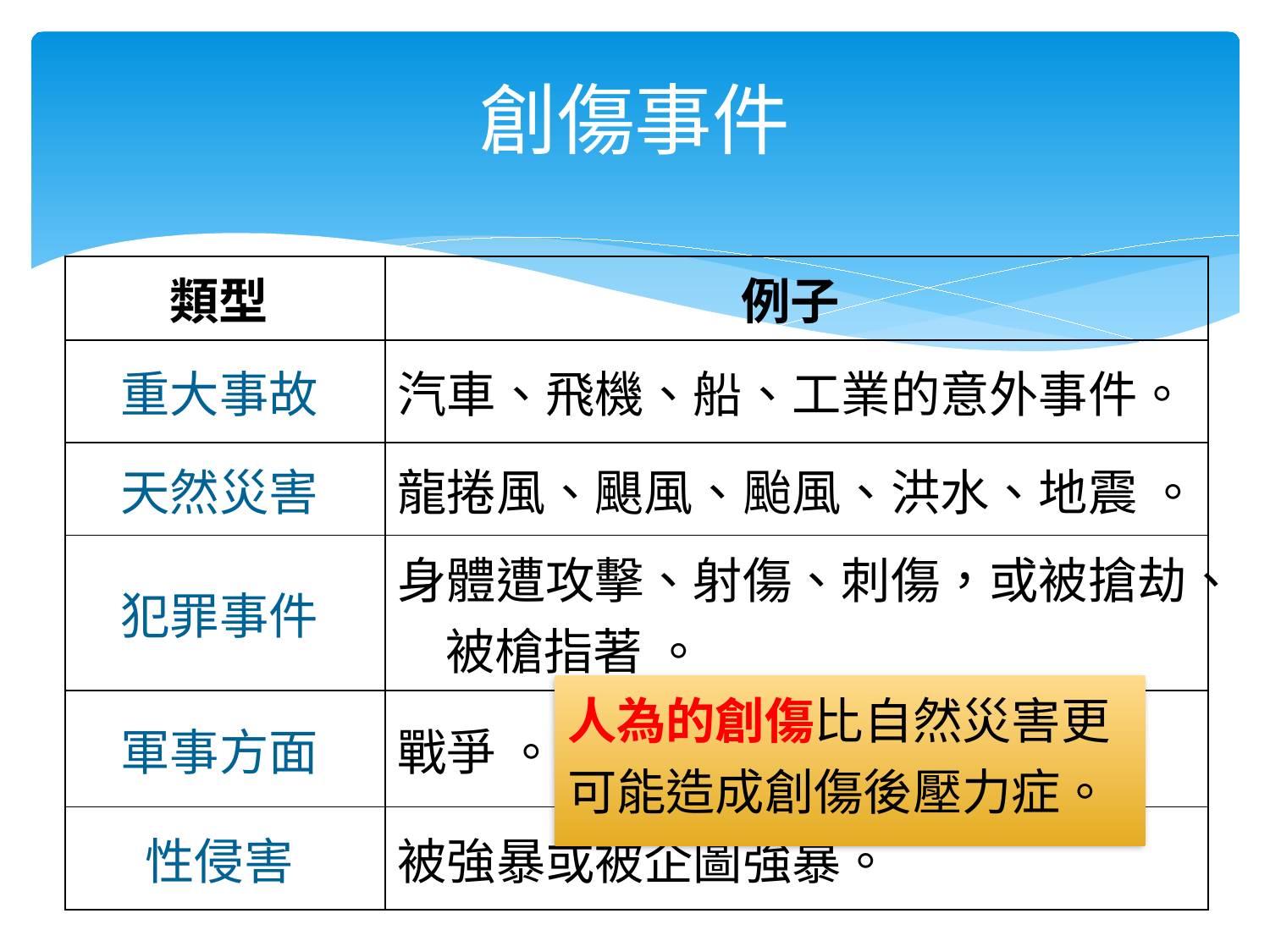

# 創傷事件
| 類型 | 例子 |
| --- | --- |
| 重大事故 | 汽車、飛機、船、工業的意外事件。 |
| 天然災害 | 龍捲風、颶風、颱風、洪水、地震 。 |
| 犯罪事件 | 身體遭攻擊、射傷、刺傷，或被搶劫、被槍指著 。 |
| 軍事方面 | 戰爭 。 |
| 性侵害 | 被強暴或被企圖強暴。 |
人為的創傷比自然災害更可能造成創傷後壓力症。